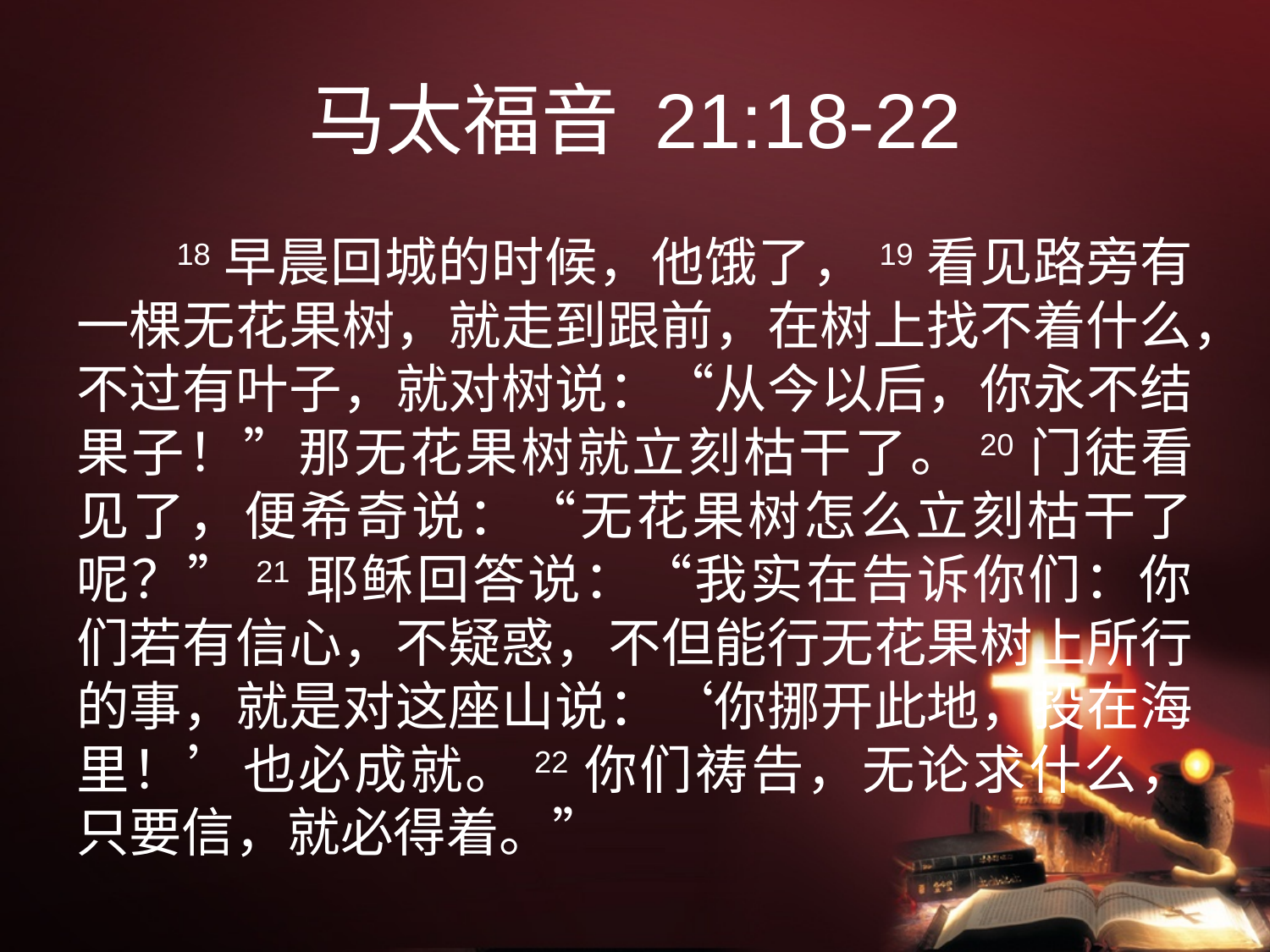

# 马太福音 21:18-22
           18早晨回城的时候，他饿了，19看见路旁有一棵无花果树，就走到跟前，在树上找不着什么，不过有叶子，就对树说：“从今以后，你永不结果子！”那无花果树就立刻枯干了。20门徒看见了，便希奇说：“无花果树怎么立刻枯干了呢？”21耶稣回答说：“我实在告诉你们：你们若有信心，不疑惑，不但能行无花果树上所行的事，就是对这座山说：‘你挪开此地，投在海里！’也必成就。22你们祷告，无论求什么，只要信，就必得着。”